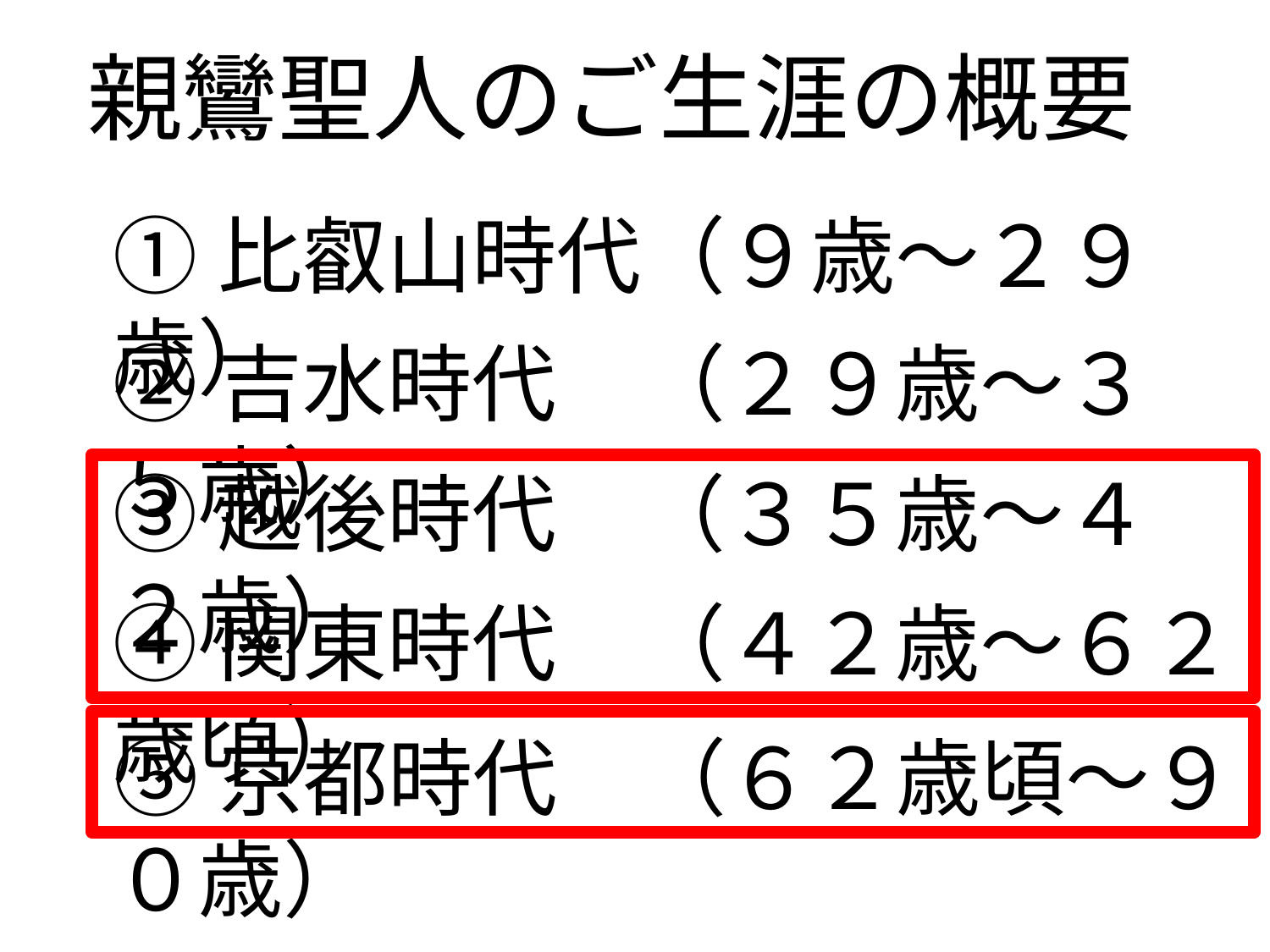

# 親鸞聖人のご生涯の概要
①比叡山時代（９歳～２９歳）
②吉水時代　（２９歳～３５歳）
③越後時代　（３５歳～４２歳）
④関東時代　（４２歳～６２歳頃）
⑤京都時代　（６２歳頃～９０歳）